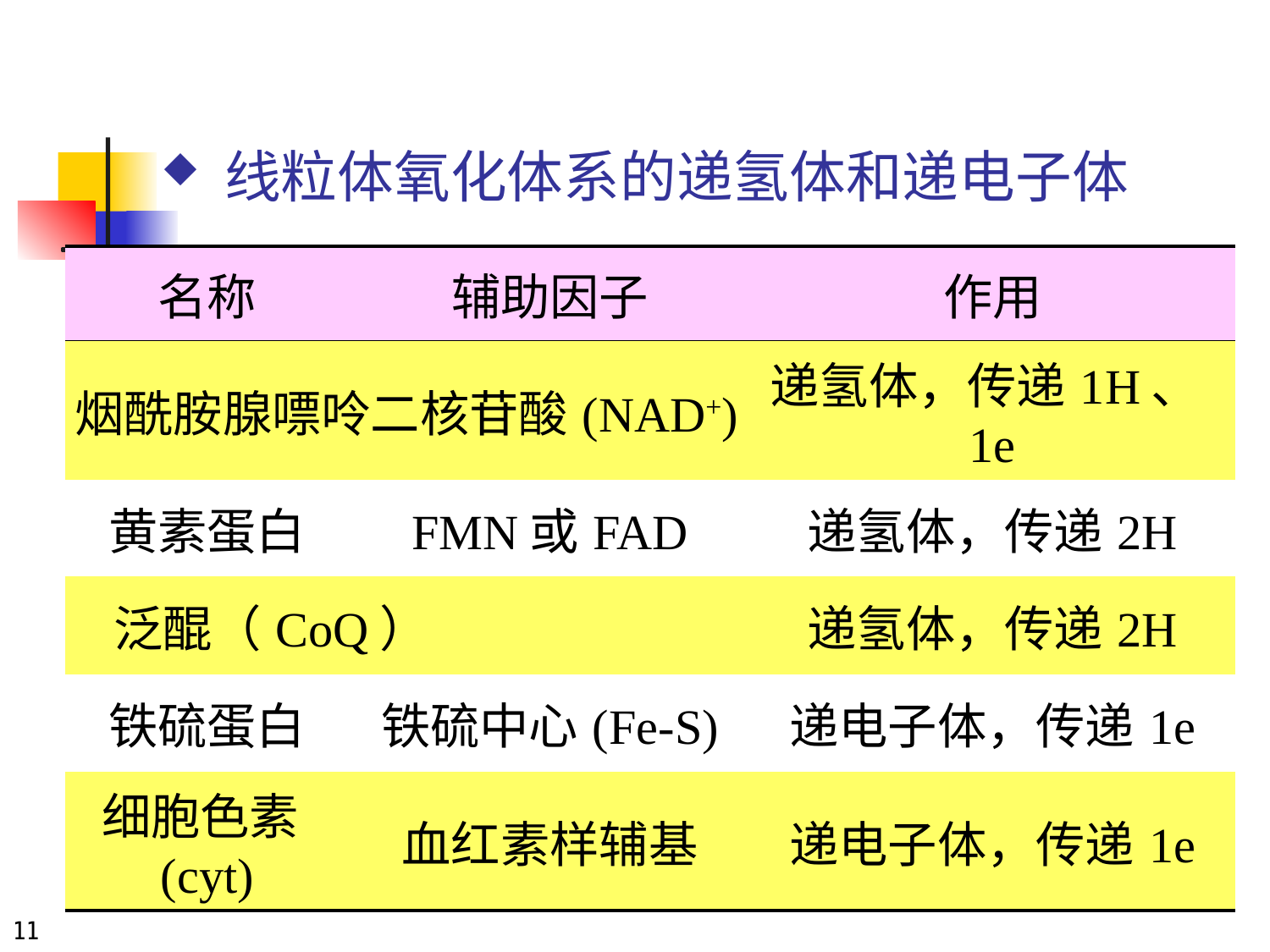

线粒体氧化体系的递氢体和递电子体
| 名称 | 辅助因子 | 作用 |
| --- | --- | --- |
| 烟酰胺腺嘌呤二核苷酸(NAD+) |  | 递氢体，传递1H、1e |
| 黄素蛋白 | FMN或FAD | 递氢体，传递2H |
| 泛醌（CoQ） |  | 递氢体，传递2H |
| 铁硫蛋白 | 铁硫中心(Fe-S) | 递电子体，传递1e |
| 细胞色素(cyt) | 血红素样辅基 | 递电子体，传递1e |
11